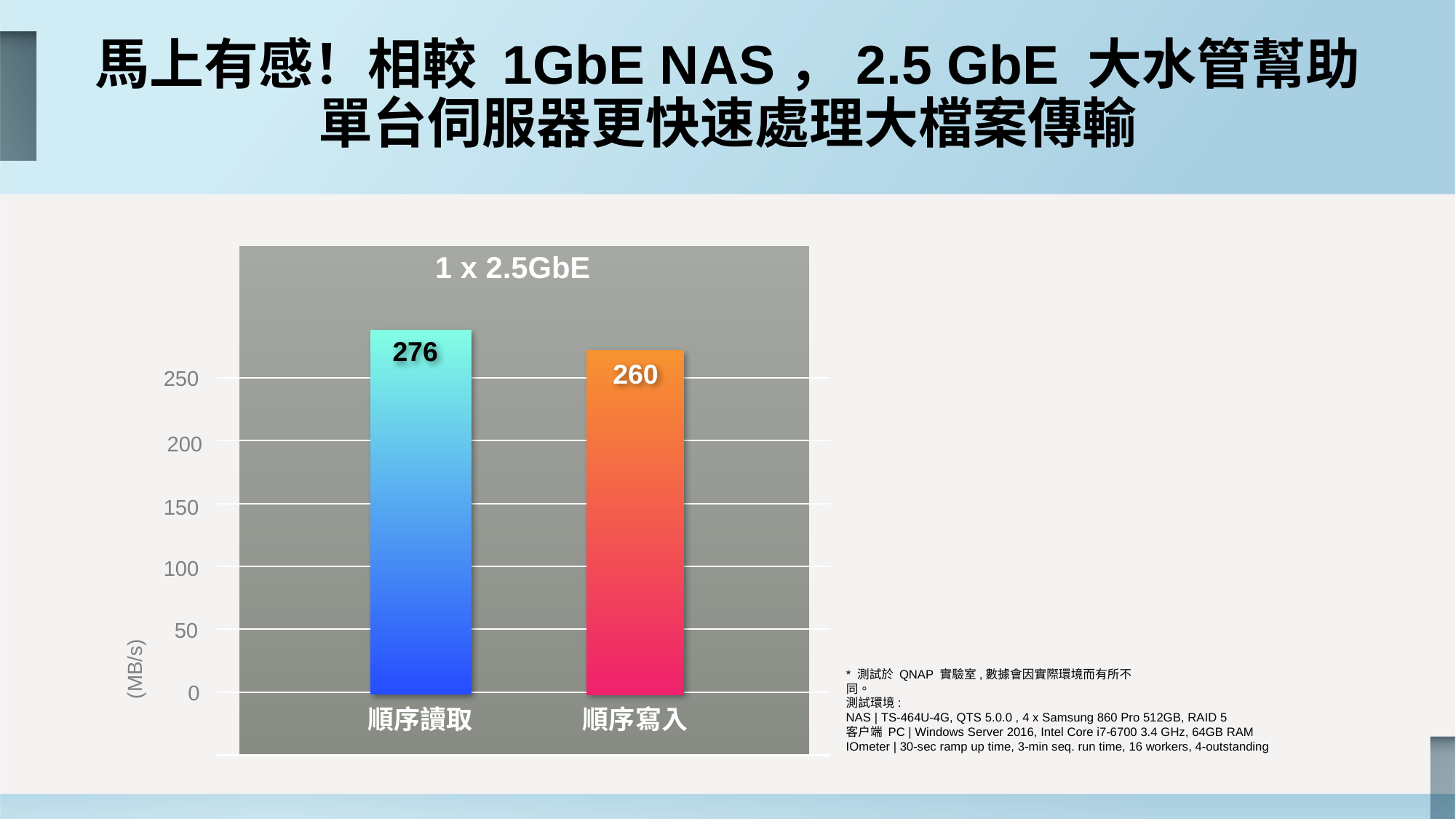

# 馬上有感！相較 1GbE NAS，2.5 GbE 大水管幫助 單台伺服器更快速處理大檔案傳輸
1 x 2.5GbE

276

260
250
200
150
100
50
0
(MB/s)
* 測試於 QNAP 實驗室,數據會因實際環境而有所不同。
測試環境:
NAS | TS-464U-4G, QTS 5.0.0 , 4 x Samsung 860 Pro 512GB, RAID 5
客户端 PC | Windows Server 2016, Intel Core i7-6700 3.4 GHz, 64GB RAM
IOmeter | 30-sec ramp up time, 3-min seq. run time, 16 workers, 4-outstanding
順序讀取
順序寫入